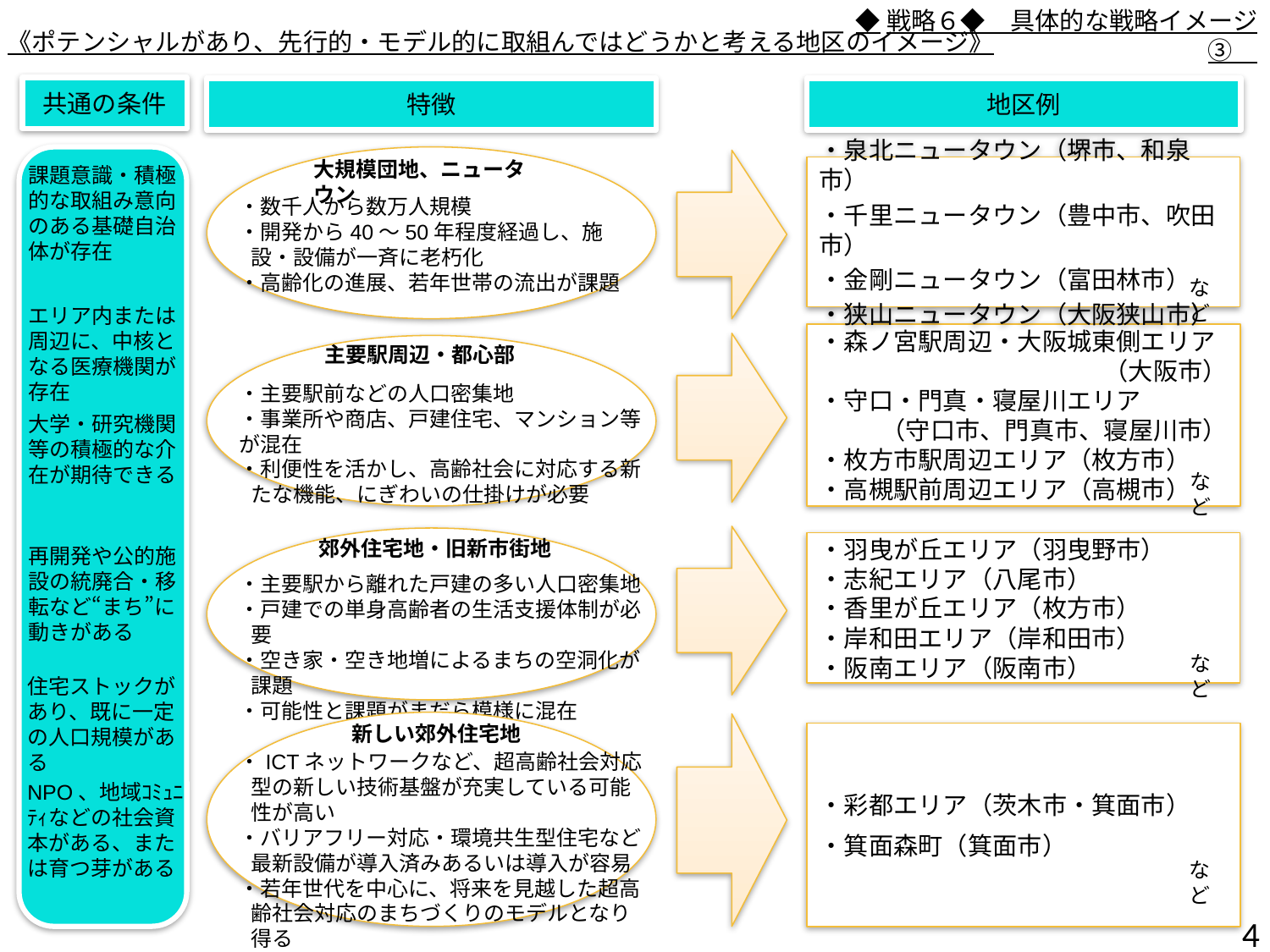

◆戦略６◆　具体的な戦略イメージ③
《ポテンシャルがあり、先行的・モデル的に取組んではどうかと考える地区のイメージ》
共通の条件
特徴
地区例

・泉北ニュータウン（堺市、和泉市）
・千里ニュータウン（豊中市、吹田市）
・金剛ニュータウン（富田林市）
・狭山ニュータウン（大阪狭山市）
大規模団地、ニュータウン
課題意識・積極的な取組み意向のある基礎自治体が存在
・数千人から数万人規模
・開発から40～50年程度経過し、施設・設備が一斉に老朽化
・高齢化の進展、若年世帯の流出が課題
など
エリア内または周辺に、中核となる医療機関が存在
・森ノ宮駅周辺・大阪城東側エリア
（大阪市）
・守口・門真・寝屋川エリア
（守口市、門真市、寝屋川市）
・枚方市駅周辺エリア（枚方市）
・高槻駅前周辺エリア（高槻市）

主要駅周辺・都心部
・主要駅前などの人口密集地
・事業所や商店、戸建住宅、マンション等が混在
・利便性を活かし、高齢社会に対応する新たな機能、にぎわいの仕掛けが必要
大学・研究機関等の積極的な介在が期待できる
など

・羽曳が丘エリア（羽曳野市）
・志紀エリア（八尾市）
・香里が丘エリア（枚方市）
・岸和田エリア（岸和田市）
・阪南エリア（阪南市）
郊外住宅地・旧新市街地
再開発や公的施設の統廃合・移転など“まち”に動きがある
・主要駅から離れた戸建の多い人口密集地
・戸建での単身高齢者の生活支援体制が必要
・空き家・空き地増によるまちの空洞化が課題
・可能性と課題がまだら模様に混在
など
住宅ストックがあり、既に一定の人口規模がある

・彩都エリア（茨木市・箕面市）
・箕面森町（箕面市）
新しい郊外住宅地
・ICTネットワークなど、超高齢社会対応型の新しい技術基盤が充実している可能性が高い
・バリアフリー対応・環境共生型住宅など最新設備が導入済みあるいは導入が容易
・若年世代を中心に、将来を見越した超高齢社会対応のまちづくりのモデルとなり得る
NPO、地域ｺﾐｭﾆﾃｨなどの社会資本がある、または育つ芽がある
など
4